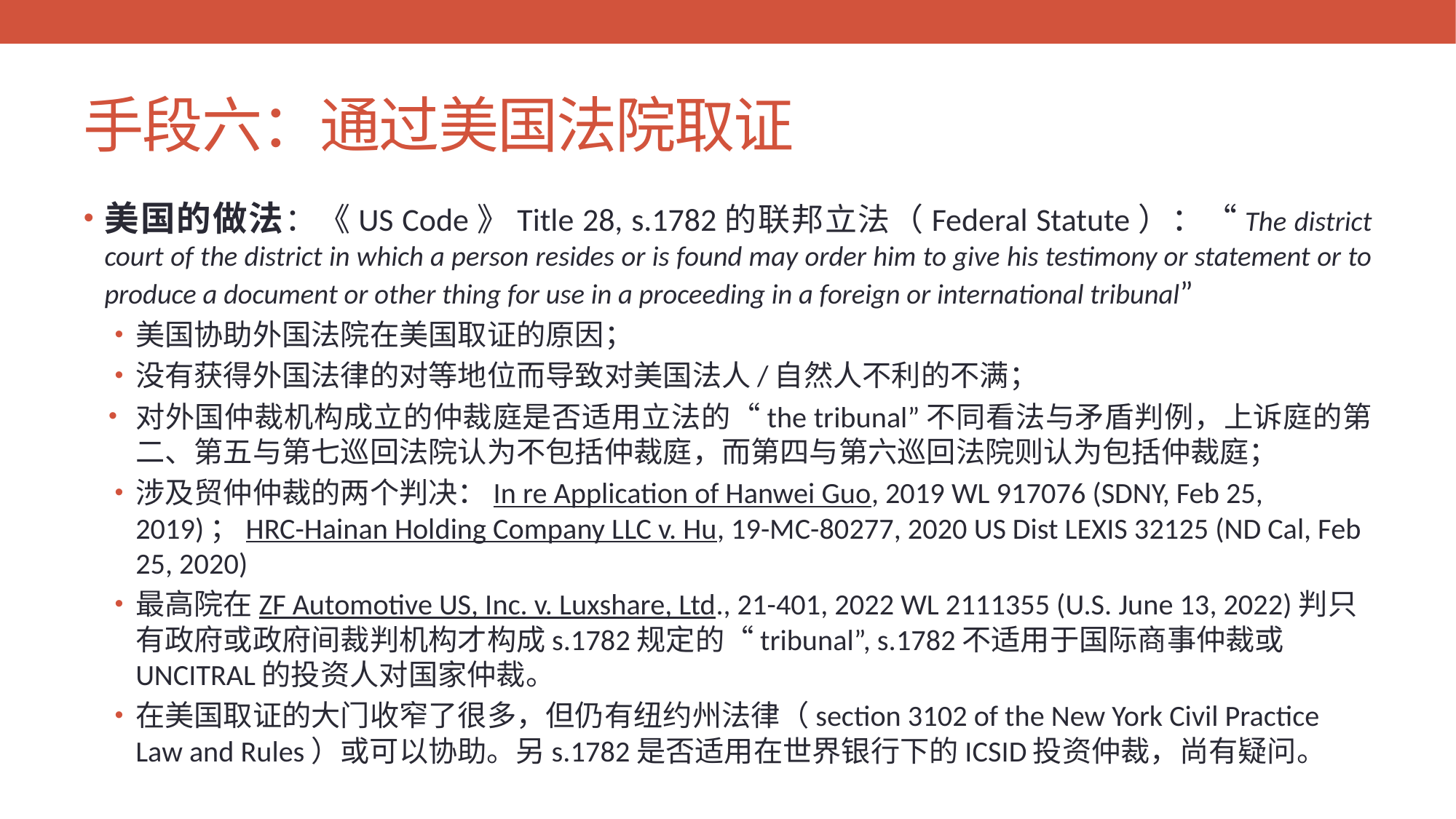

# 手段六：通过美国法院取证
美国的做法：《US Code》Title 28, s.1782的联邦立法（Federal Statute）：“The district court of the district in which a person resides or is found may order him to give his testimony or statement or to produce a document or other thing for use in a proceeding in a foreign or international tribunal”
美国协助外国法院在美国取证的原因；
没有获得外国法律的对等地位而导致对美国法人/自然人不利的不满；
对外国仲裁机构成立的仲裁庭是否适用立法的“the tribunal”不同看法与矛盾判例，上诉庭的第二、第五与第七巡回法院认为不包括仲裁庭，而第四与第六巡回法院则认为包括仲裁庭；
涉及贸仲仲裁的两个判决：In re Application of Hanwei Guo, 2019 WL 917076 (SDNY, Feb 25, 2019)；HRC-Hainan Holding Company LLC v. Hu, 19-MC-80277, 2020 US Dist LEXIS 32125 (ND Cal, Feb 25, 2020)
最高院在ZF Automotive US, Inc. v. Luxshare, Ltd., 21-401, 2022 WL 2111355 (U.S. June 13, 2022)判只有政府或政府间裁判机构才构成s.1782规定的“tribunal”, s.1782不适用于国际商事仲裁或UNCITRAL的投资人对国家仲裁。
在美国取证的大门收窄了很多，但仍有纽约州法律（section 3102 of the New York Civil Practice Law and Rules）或可以协助。另s.1782是否适用在世界银行下的ICSID投资仲裁，尚有疑问。